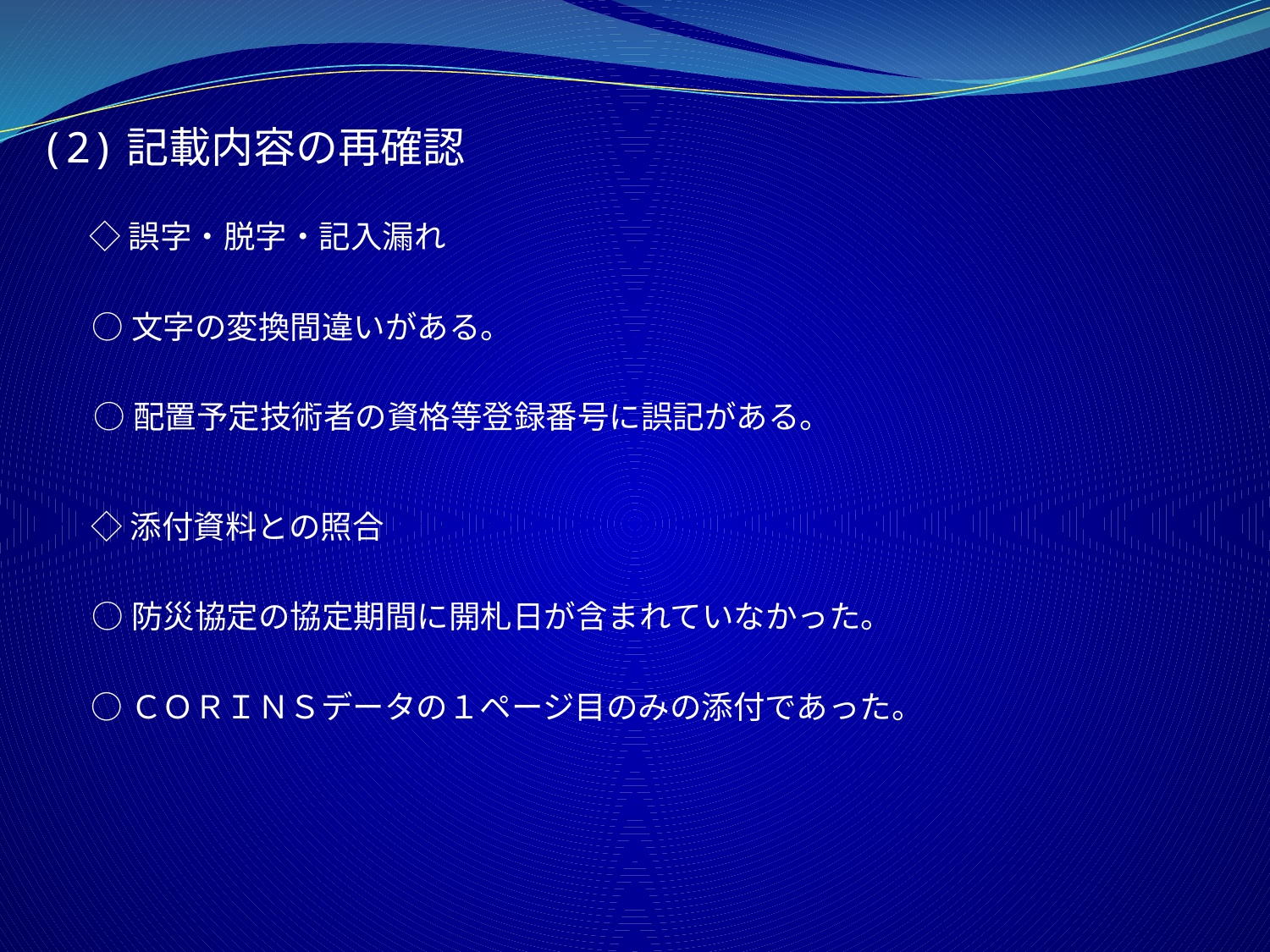

(2)記載内容の再確認
◇誤字・脱字・記入漏れ
○文字の変換間違いがある。
○配置予定技術者の資格等登録番号に誤記がある。
◇添付資料との照合
○防災協定の協定期間に開札日が含まれていなかった。
○ＣＯＲＩＮＳデータの１ページ目のみの添付であった。